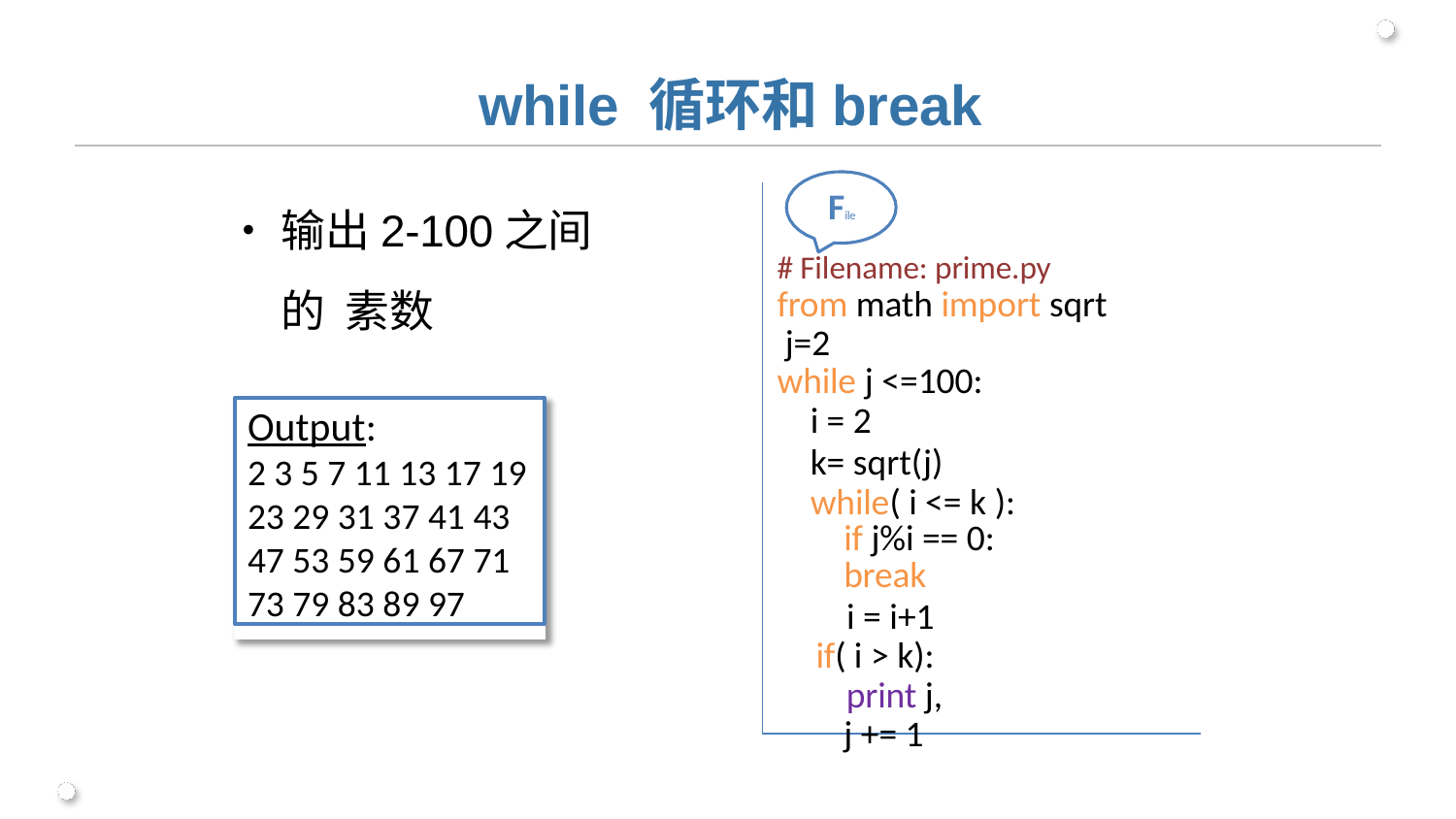

# while 循环和break

•	输出2-100之间的  素数

File
# Filename: prime.py  from math import sqrt  j=2
while j <=100:
i = 2
k= sqrt(j)  while( i <= k ):
if j%i == 0: break
i = i+1  if( i > k):  print j,
j += 1

Output:
2 3 5 7 11 13 17 19
23 29 31 37 41 43
47 53 59 61 67 71
73 79 83 89 97